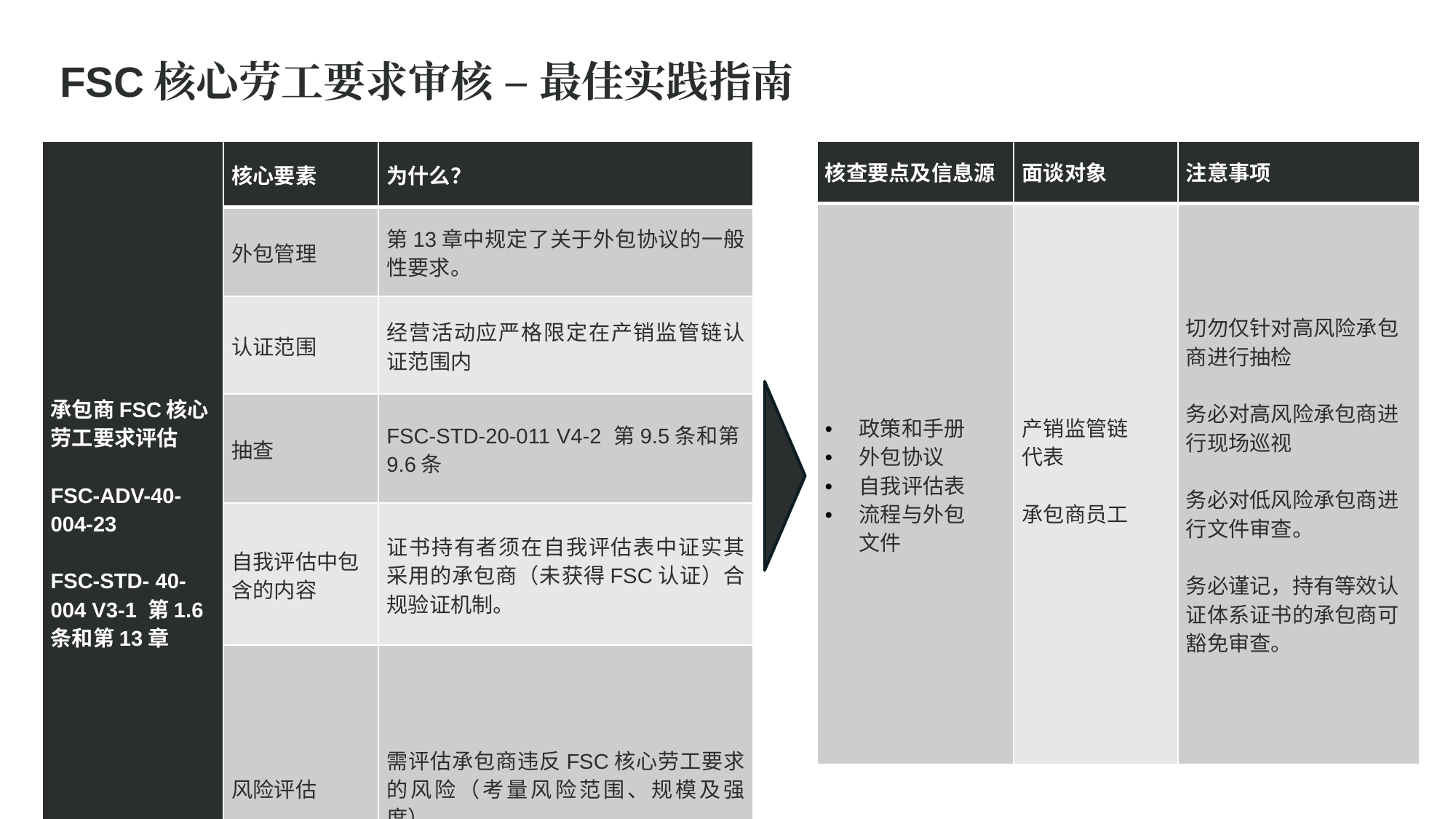

FSC核心劳工要求审核 – 最佳实践指南
| 核查要点及信息源 | 面谈对象 | 注意事项 |
| --- | --- | --- |
| 政策和手册 外包协议 自我评估表 流程与外包 文件 | 产销监管链 代表 承包商员工 | 切勿仅针对高风险承包商进行抽检 务必对高风险承包商进行现场巡视 务必对低风险承包商进行文件审查。 务必谨记，持有等效认证体系证书的承包商可豁免审查。 |
| 承包商FSC核心劳工要求评估 FSC-ADV-40-004-23 FSC-STD- 40-004 V3-1 第1.6条和第13章 | 核心要素 | 为什么？ |
| --- | --- | --- |
| 结社自由和集体谈判（FOA & CB） | 外包管理 | 第13章中规定了关于外包协议的一般性要求。 |
|  | 认证范围 | 经营活动应严格限定在产销监管链认证范围内 |
|  | 抽查 | FSC-STD-20-011 V4-2 第9.5条和第9.6条 |
|  | 自我评估中包含的内容 | 证书持有者须在自我评估表中证实其采用的承包商（未获得FSC认证）合规验证机制。 |
|  | 风险评估 | 需评估承包商违反FSC核心劳工要求的风险（考量风险范围、规模及强度）。 |